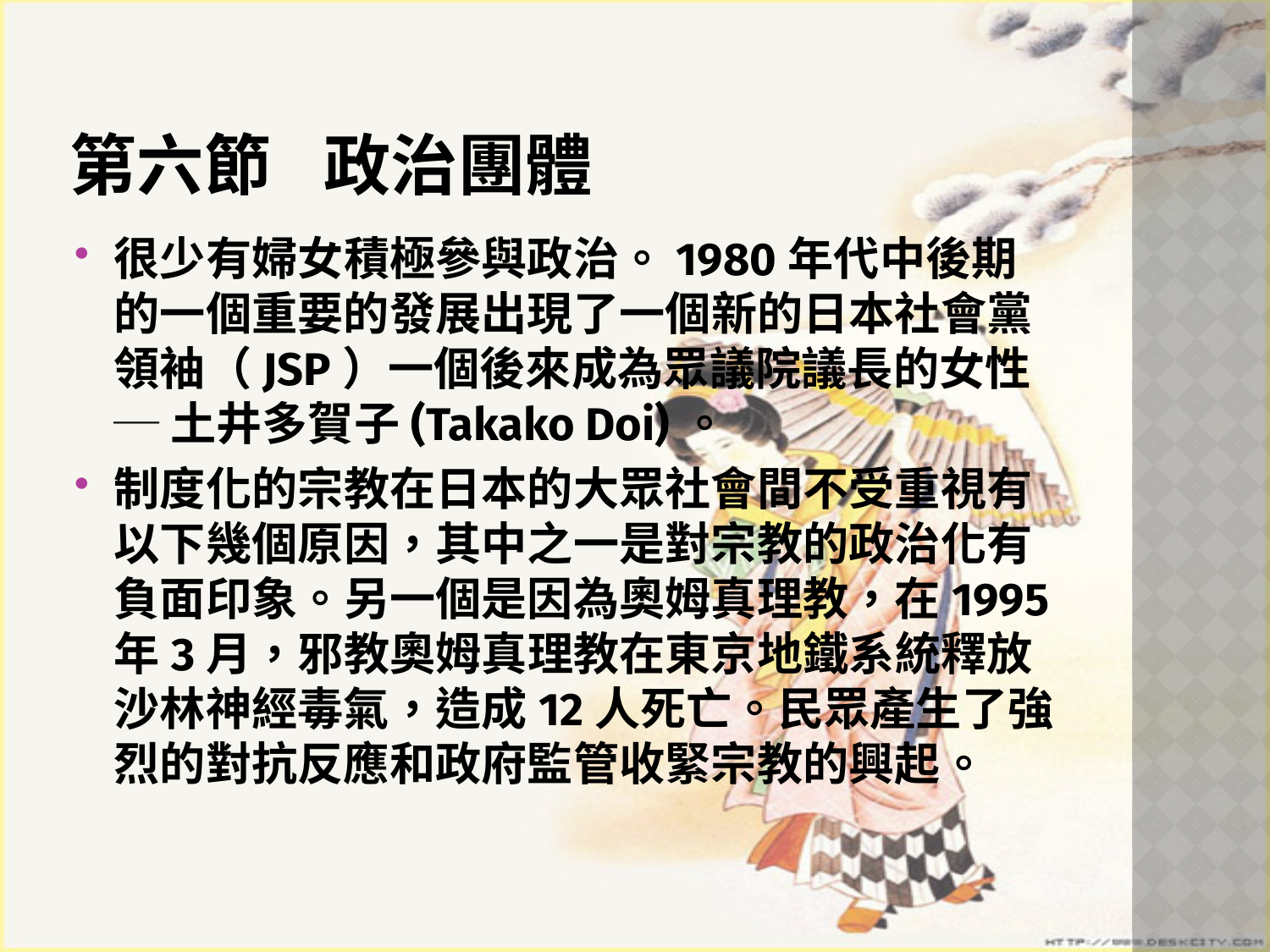

# 第六節	政治團體
很少有婦女積極參與政治。1980年代中後期的一個重要的發展出現了一個新的日本社會黨領袖（JSP）一個後來成為眾議院議長的女性 ─ 土井多賀子(Takako Doi)。
制度化的宗教在日本的大眾社會間不受重視有以下幾個原因，其中之一是對宗教的政治化有負面印象。另一個是因為奧姆真理教，在1995年3月，邪教奧姆真理教在東京地鐵系統釋放沙林神經毒氣，造成12人死亡。民眾產生了強烈的對抗反應和政府監管收緊宗教的興起。